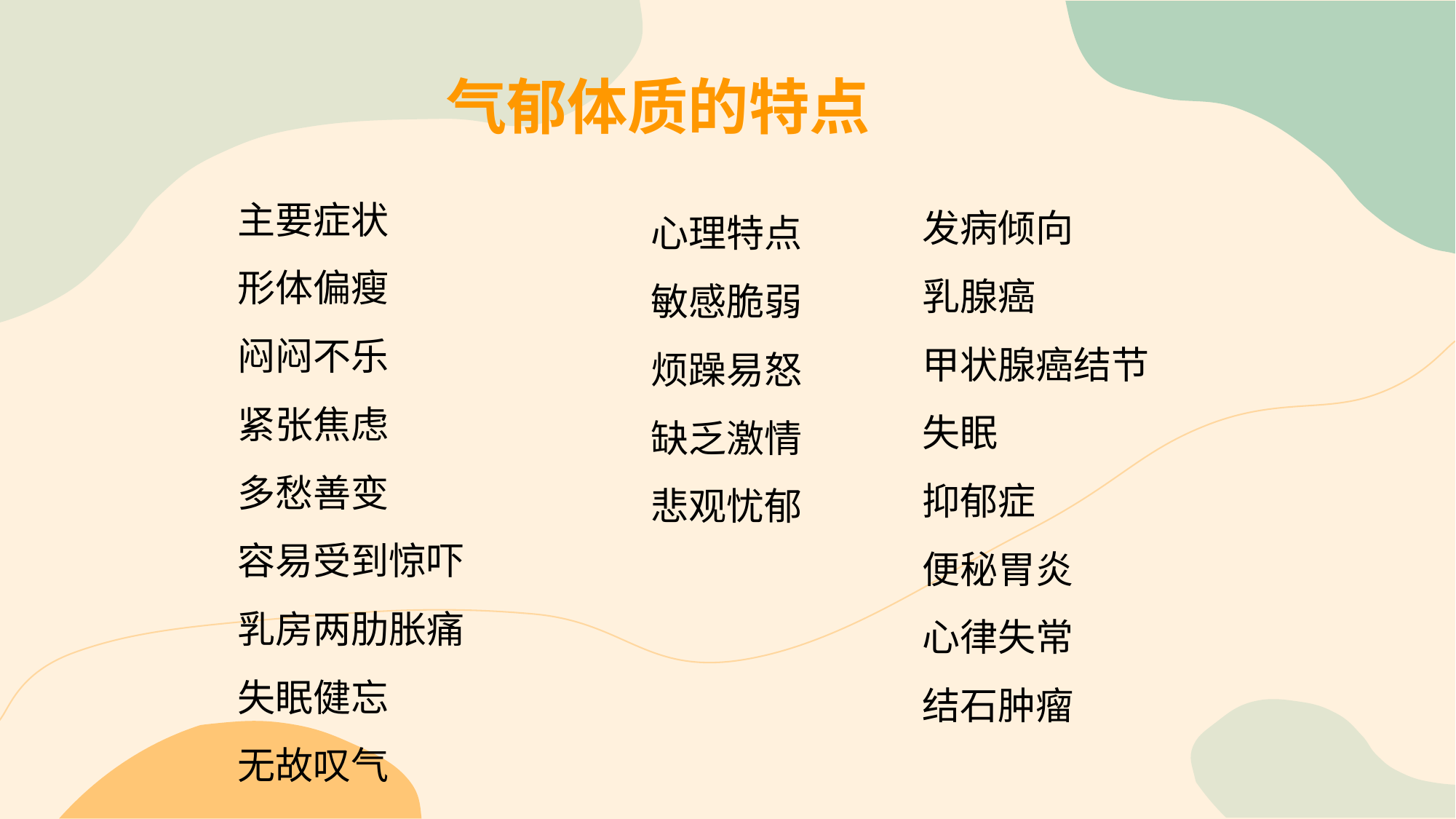

气郁体质的特点
主要症状
形体偏瘦
闷闷不乐
紧张焦虑
多愁善变
容易受到惊吓
乳房两肋胀痛
失眠健忘
无故叹气

发病倾向
乳腺癌
甲状腺癌结节
失眠
抑郁症
便秘胃炎
心律失常
结石肿瘤

心理特点
敏感脆弱
烦躁易怒
缺乏激情
悲观忧郁